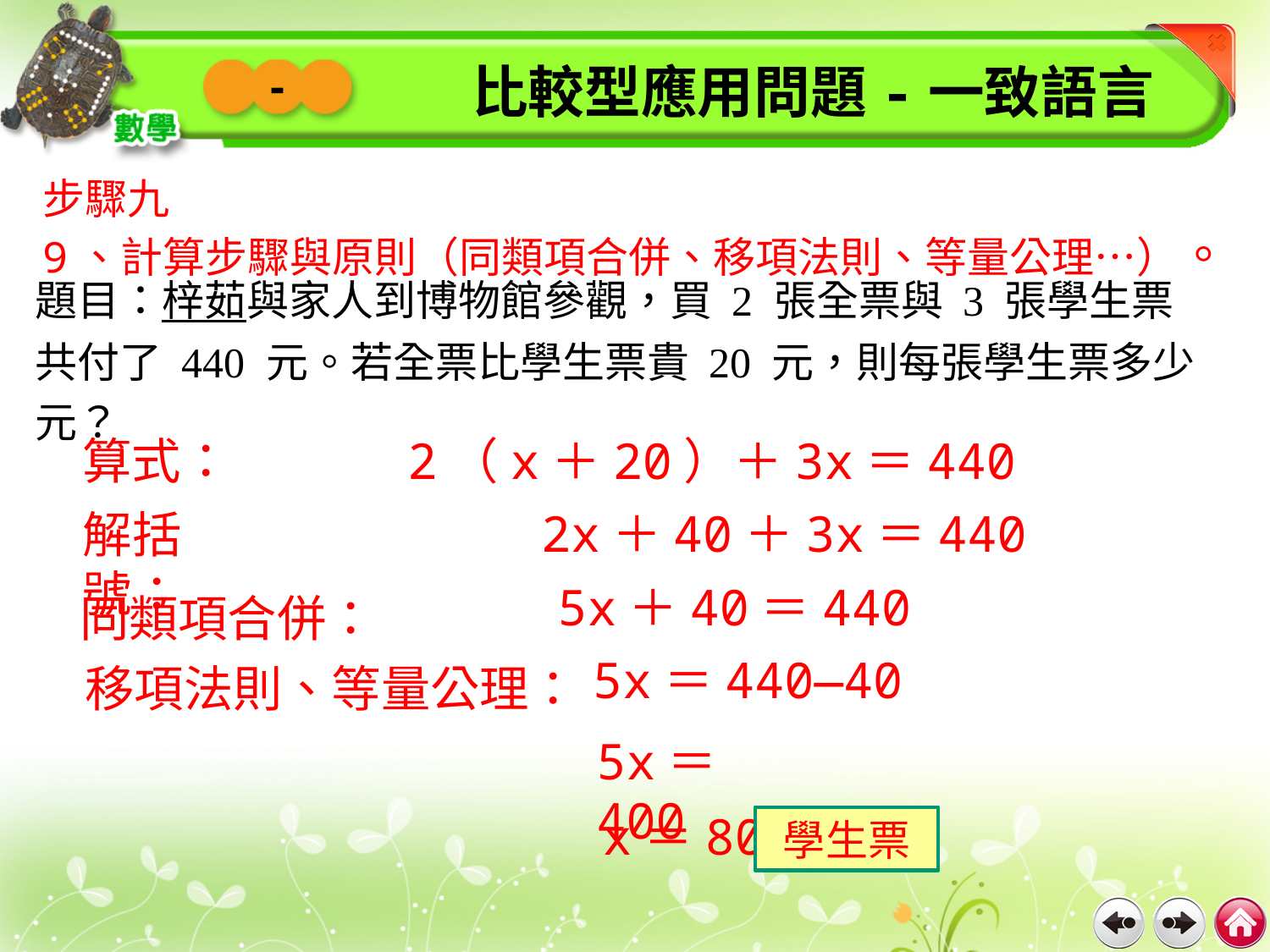

比較型應用問題-一致語言
-
步驟九
9、計算步驟與原則（同類項合併、移項法則、等量公理…）。
題目：梓茹與家人到博物館參觀，買 2 張全票與 3 張學生票共付了 440 元。若全票比學生票貴 20 元，則每張學生票多少元？
算式：               2（x＋20）＋3x＝440
2x＋40＋3x＝440
解括號：
5x＋40＝440
同類項合併：
5x＝440—40
移項法則、等量公理：
5x＝400
x＝80
學生票